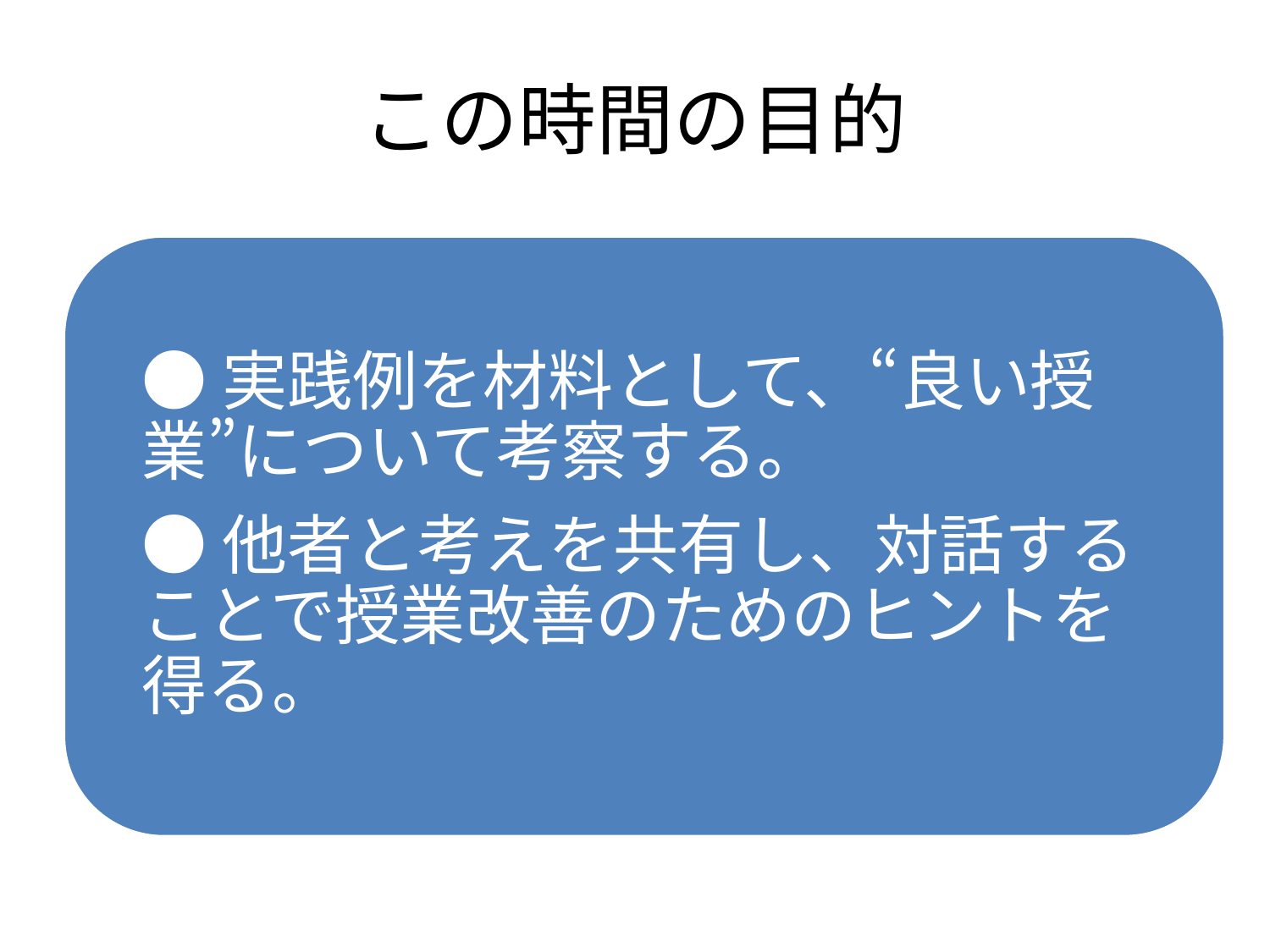

# この時間の目的
●実践例を材料として、“良い授業”について考察する。
●他者と考えを共有し、対話することで授業改善のためのヒントを得る。